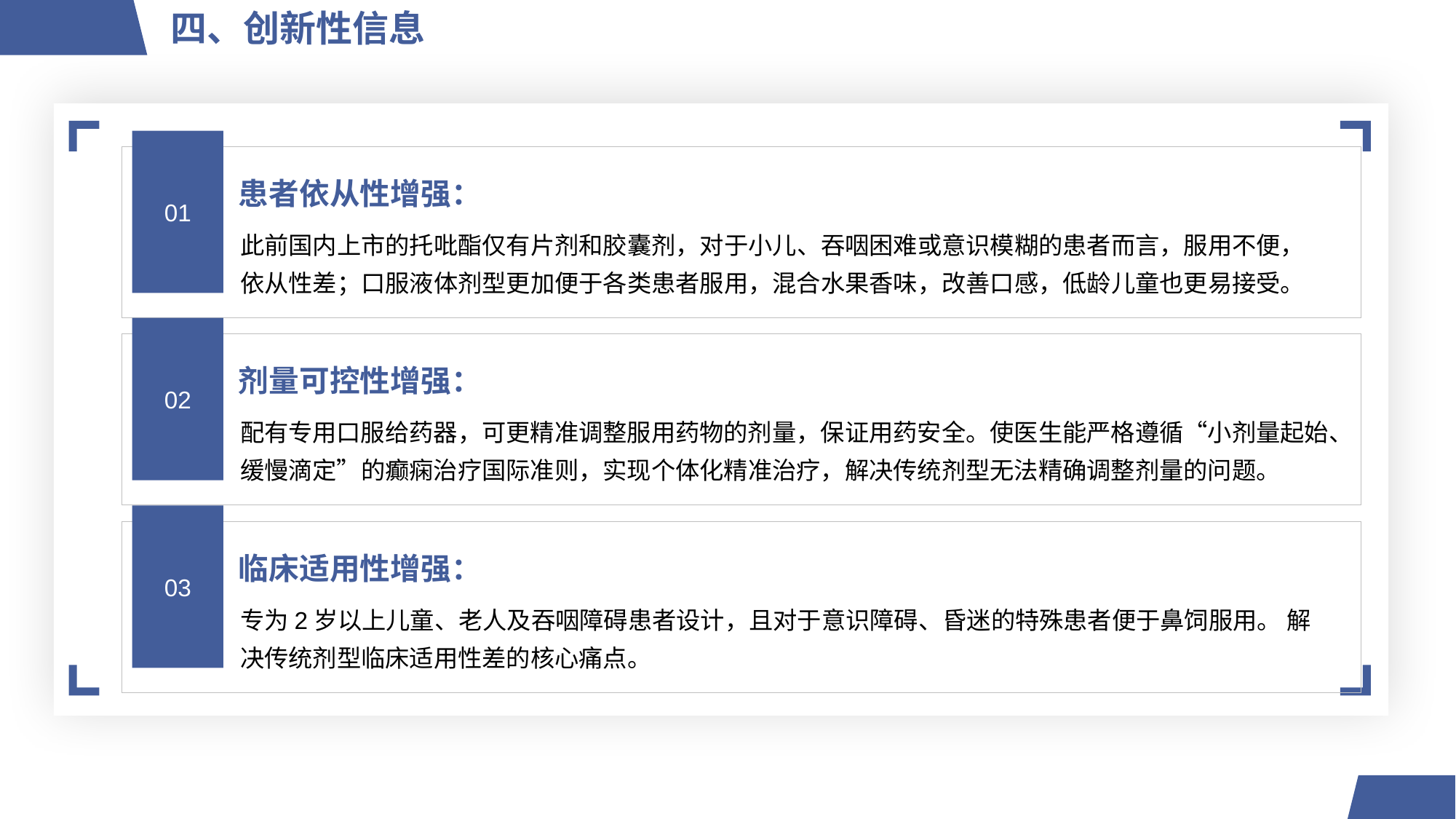

四、创新性信息

01

患者依从性增强：
此前国内上市的托吡酯仅有片剂和胶囊剂，对于小儿、吞咽困难或意识模糊的患者而言，服用不便，依从性差；口服液体剂型更加便于各类患者服用，混合水果香味，改善口感，低龄儿童也更易接受。
02

剂量可控性增强：
配有专用口服给药器，可更精准调整服用药物的剂量，保证用药安全。使医生能严格遵循“小剂量起始、缓慢滴定”的癫痫治疗国际准则，实现个体化精准治疗，解决传统剂型无法精确调整剂量的问题。

03

临床适用性增强：
专为2岁以上儿童、老人及吞咽障碍患者设计，且对于意识障碍、昏迷的特殊患者便于鼻饲服用。 解决传统剂型临床适用性差的核心痛点。